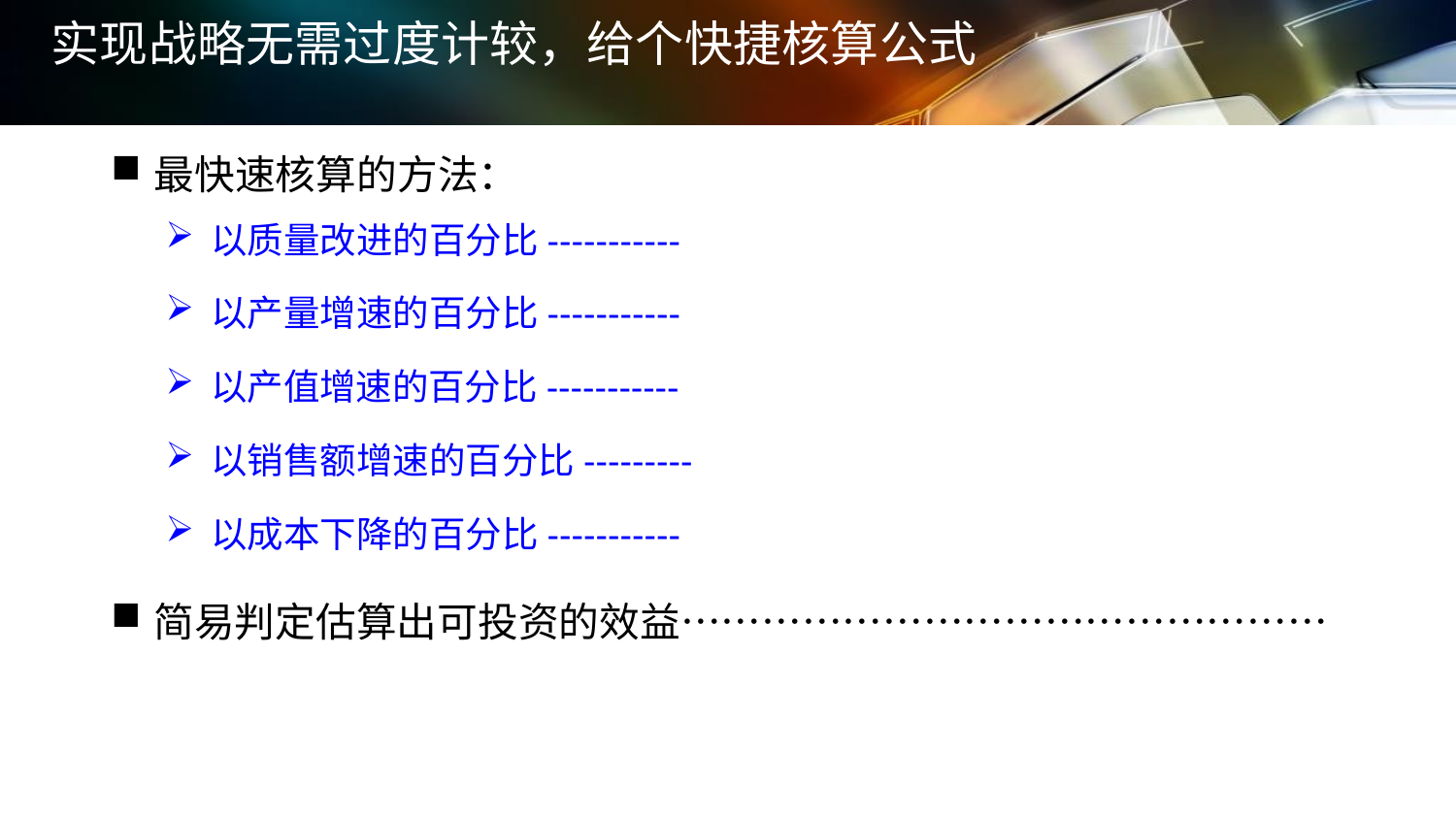

# 实现战略无需过度计较，给个快捷核算公式
最快速核算的方法：
以质量改进的百分比-----------
以产量增速的百分比-----------
以产值增速的百分比-----------
以销售额增速的百分比---------
以成本下降的百分比-----------

简易判定估算出可投资的效益…………………………………………